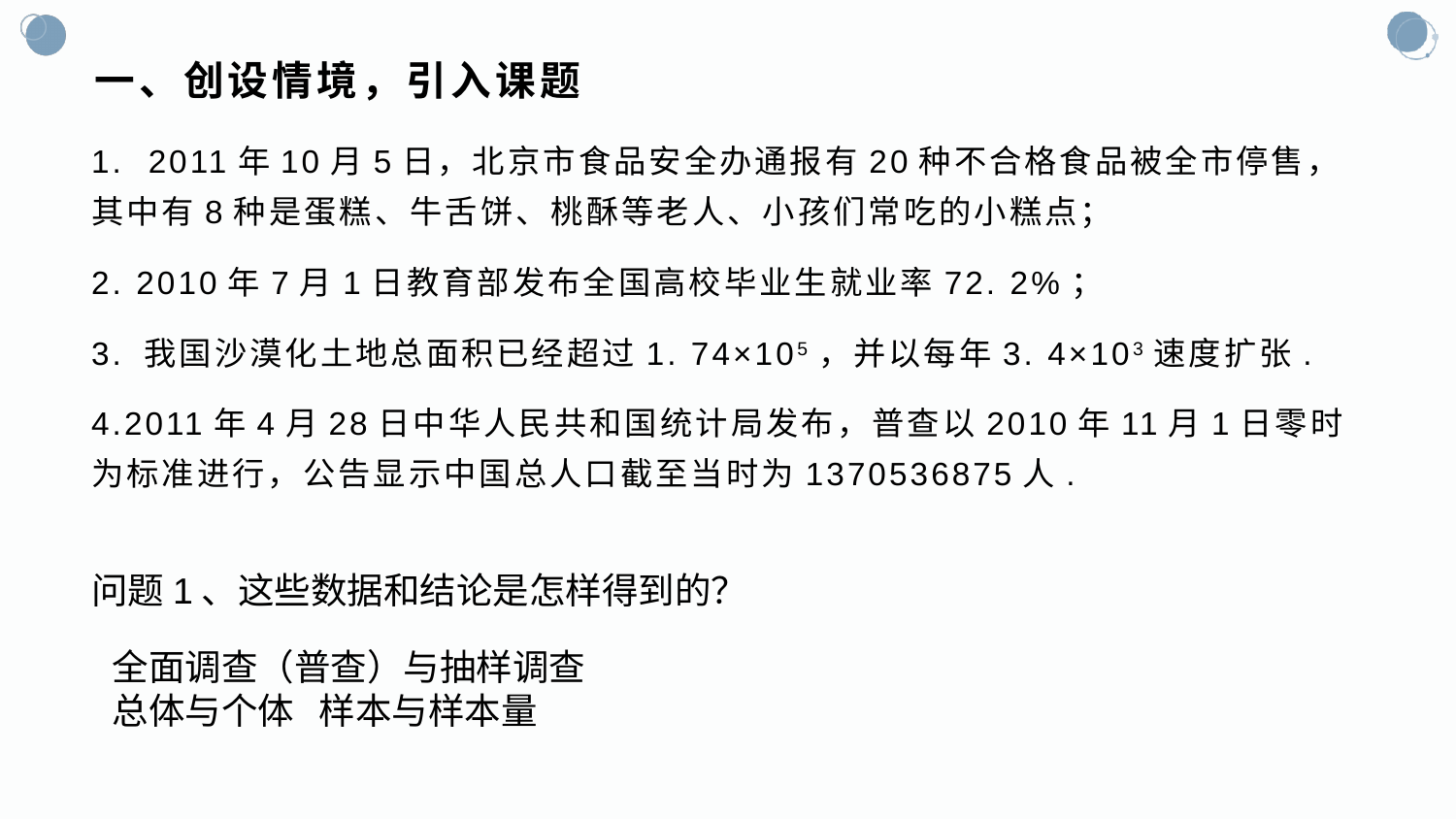

# 一、创设情境，引入课题
1.  2011年10月5日，北京市食品安全办通报有20种不合格食品被全市停售，其中有8种是蛋糕、牛舌饼、桃酥等老人、小孩们常吃的小糕点；
2. 2010年7月1日教育部发布全国高校毕业生就业率72. 2%；
3. 我国沙漠化土地总面积已经超过1. 74×105，并以每年3. 4×103速度扩张.
4.2011年4月28日中华人民共和国统计局发布，普查以2010年11月1日零时为标准进行，公告显示中国总人口截至当时为1370536875人.

问题1、这些数据和结论是怎样得到的？
全面调查（普查）与抽样调查
总体与个体   样本与样本量